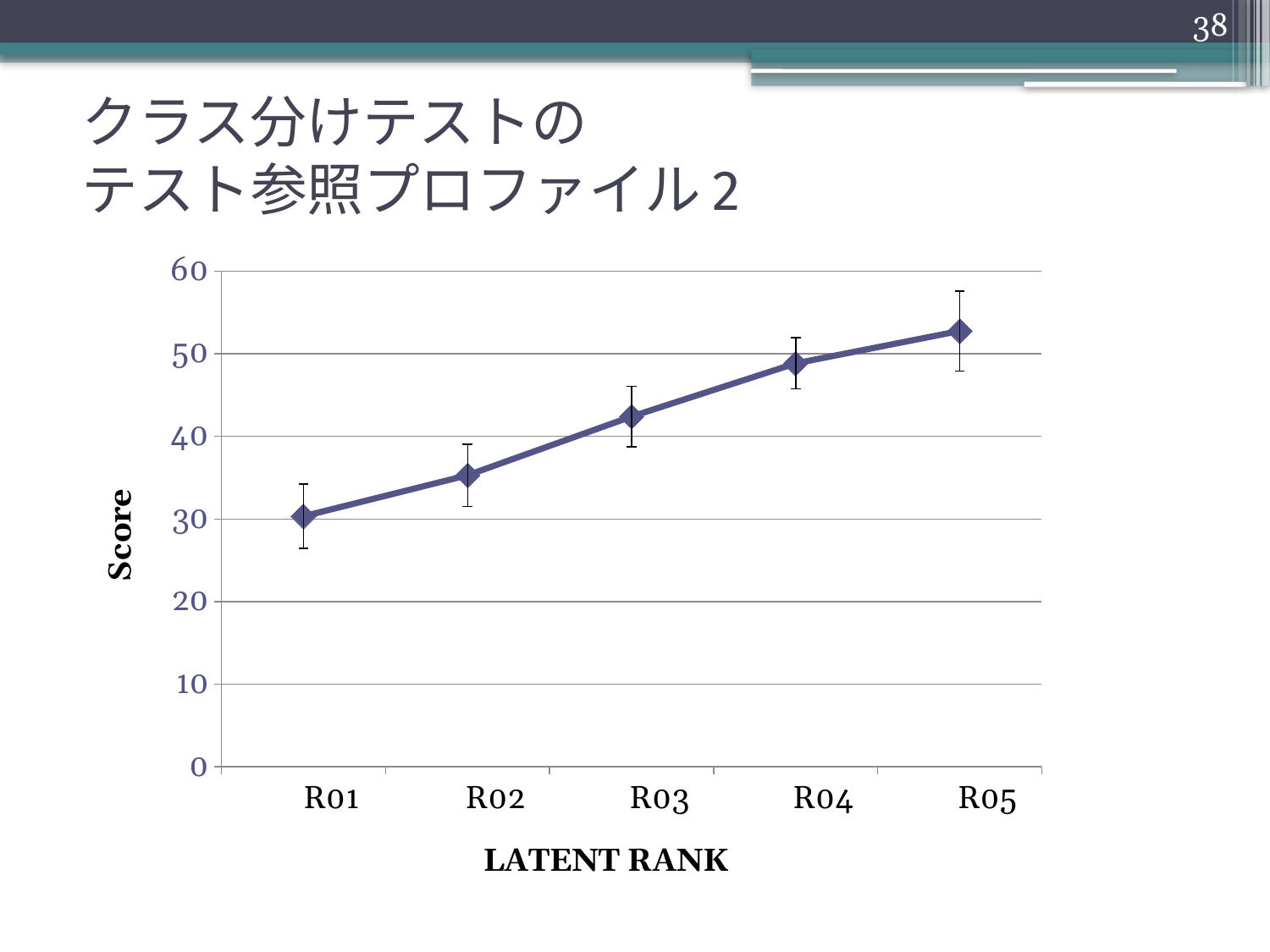

38
# クラス分けテストの テスト参照プロファイル2

### Chart

| Category |  |
|---|---|
|        R01 | 30.335440000000002 |
|        R02 | 35.29732000000001 |
|        R03 | 42.40705 |
|        R04 | 48.847970000000004 |
|        R05 | 52.76947000000001 |